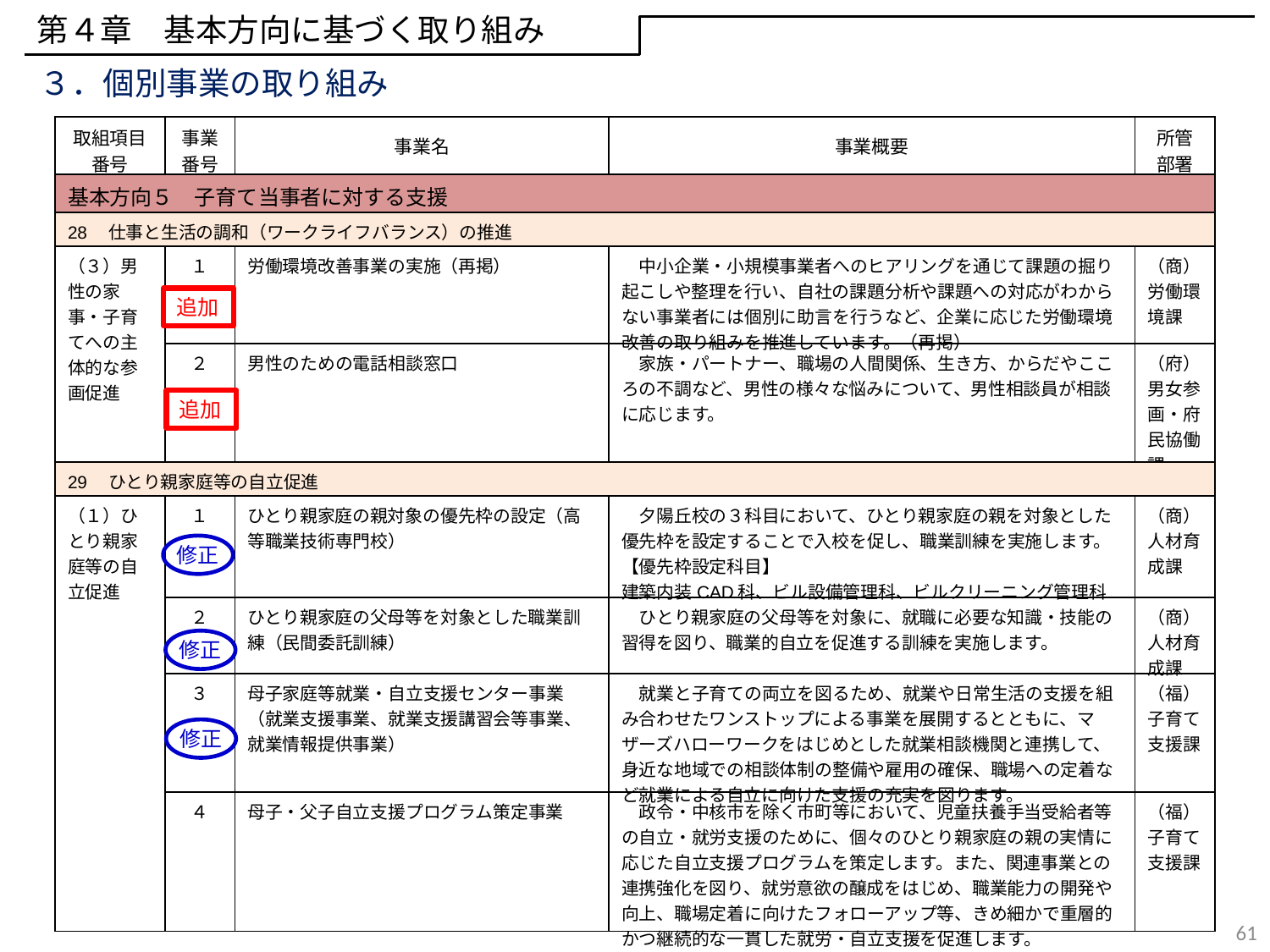

第４章　基本方向に基づく取り組み
３．個別事業の取り組み
| 取組項目 番号 | 事業 番号 | 事業名 | 事業概要 | 所管 部署 |
| --- | --- | --- | --- | --- |
| 基本方向５　子育て当事者に対する支援 |  |  |  |  |
| 28　仕事と生活の調和（ワークライフバランス）の推進 |  |  |  |  |
| （３）男性の家事・子育てへの主体的な参画促進 | １ | 労働環境改善事業の実施（再掲） | 中小企業・小規模事業者へのヒアリングを通じて課題の掘り起こしや整理を行い、自社の課題分析や課題への対応がわからない事業者には個別に助言を行うなど、企業に応じた労働環境改善の取り組みを推進しています。（再掲） | （商）労働環境課 |
|  | ２ | 男性のための電話相談窓口 | 家族・パートナー、職場の人間関係、生き方、からだやこころの不調など、男性の様々な悩みについて、男性相談員が相談に応じます。 | （府）男女参画・府民協働課 |
| 29　ひとり親家庭等の自立促進 |  |  |  |  |
| （１）ひとり親家庭等の自立促進 | １ | ひとり親家庭の親対象の優先枠の設定（高等職業技術専門校） | 夕陽丘校の３科目において、ひとり親家庭の親を対象とした優先枠を設定することで入校を促し、職業訓練を実施します。 【優先枠設定科目】 建築内装CAD科、ビル設備管理科、ビルクリーニング管理科 | （商）人材育成課 |
|  | ２ | ひとり親家庭の父母等を対象とした職業訓練（民間委託訓練） | ひとり親家庭の父母等を対象に、就職に必要な知識・技能の習得を図り、職業的自立を促進する訓練を実施します。 | （商）人材育成課 |
|  | ３ | 母子家庭等就業・自立支援センター事業 （就業支援事業、就業支援講習会等事業、就業情報提供事業） | 就業と子育ての両立を図るため、就業や日常生活の支援を組み合わせたワンストップによる事業を展開するとともに、マザーズハローワークをはじめとした就業相談機関と連携して、身近な地域での相談体制の整備や雇用の確保、職場への定着など就業による自立に向けた支援の充実を図ります。 | （福）子育て支援課 |
|  | ４ | 母子・父子自立支援プログラム策定事業 | 政令・中核市を除く市町等において、児童扶養手当受給者等の自立・就労支援のために、個々のひとり親家庭の親の実情に応じた自立支援プログラムを策定します。また、関連事業との連携強化を図り、就労意欲の醸成をはじめ、職業能力の開発や向上、職場定着に向けたフォローアップ等、きめ細かで重層的かつ継続的な一貫した就労・自立支援を促進します。 | （福）子育て支援課 |
追加
追加

修正

修正

修正
61